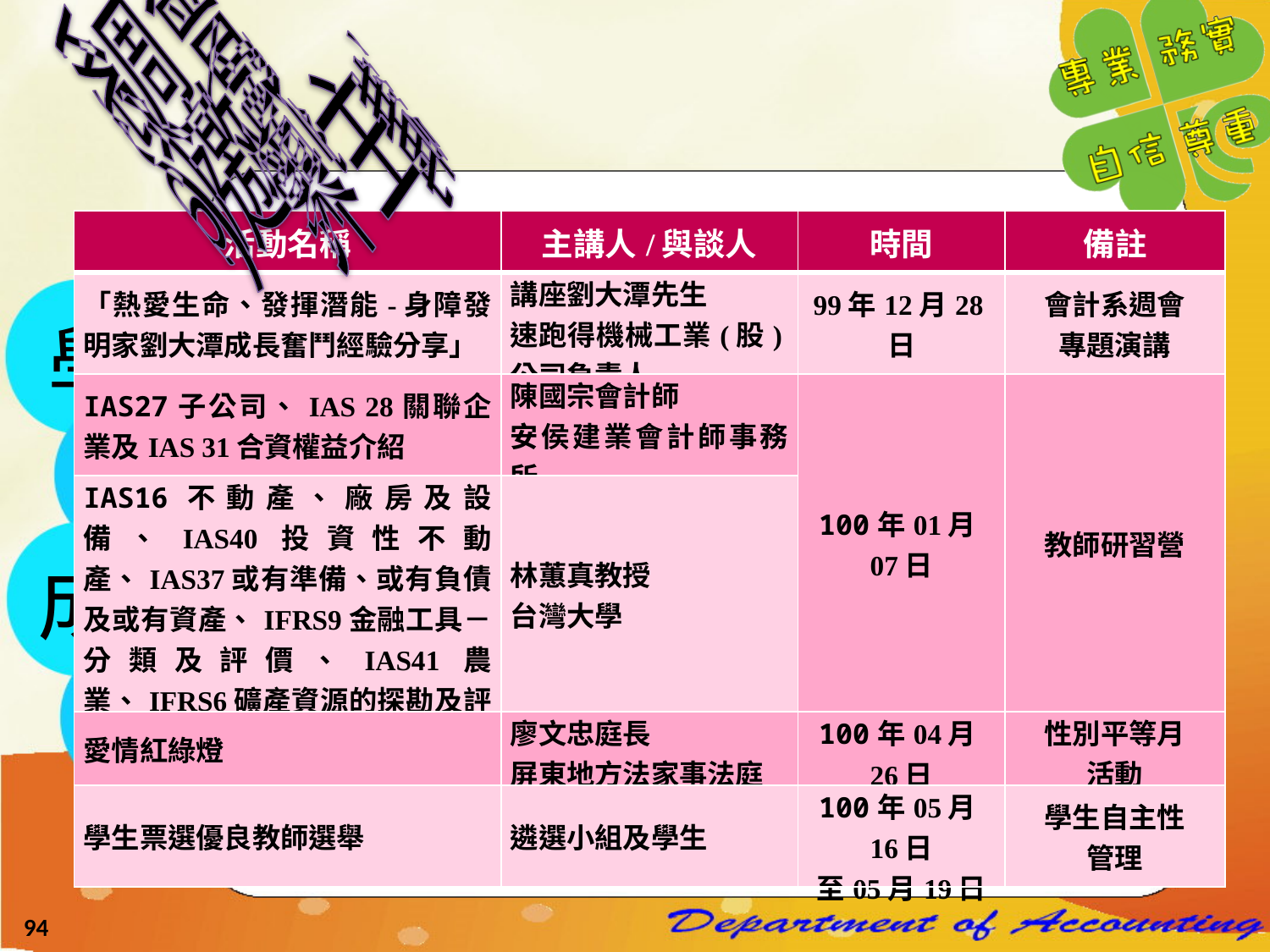

系週會 ─
(a)邀請業界主講
| 活動名稱 | 主講人/與談人 | 時間 | 備註 |
| --- | --- | --- | --- |
| 「熱愛生命、發揮潛能-身障發明家劉大潭成長奮鬥經驗分享」 | 講座劉大潭先生 速跑得機械工業(股)公司負責人 | 99年12月28日 | 會計系週會 專題演講 |
| IAS27子公司、IAS 28關聯企業及IAS 31合資權益介紹 | 陳國宗會計師 安侯建業會計師事務所 | 100年01月07日 | 教師研習營 |
| IAS16不動產、廠房及設備、IAS40投資性不動產、IAS37或有準備、或有負債及或有資產、IFRS9金融工具－分類及評價、IAS41農業、IFRS6礦產資源的探勘及評估 | 林蕙真教授 台灣大學 |  |  |
| 愛情紅綠燈 | 廖文忠庭長 屏東地方法家事法庭 | 100年04月26日 | 性別平等月 活動 |
| 學生票選優良教師選舉 | 遴選小組及學生 | 100年05月16日 至05月19日 | 學生自主性 管理 |
學
生
成
就
94